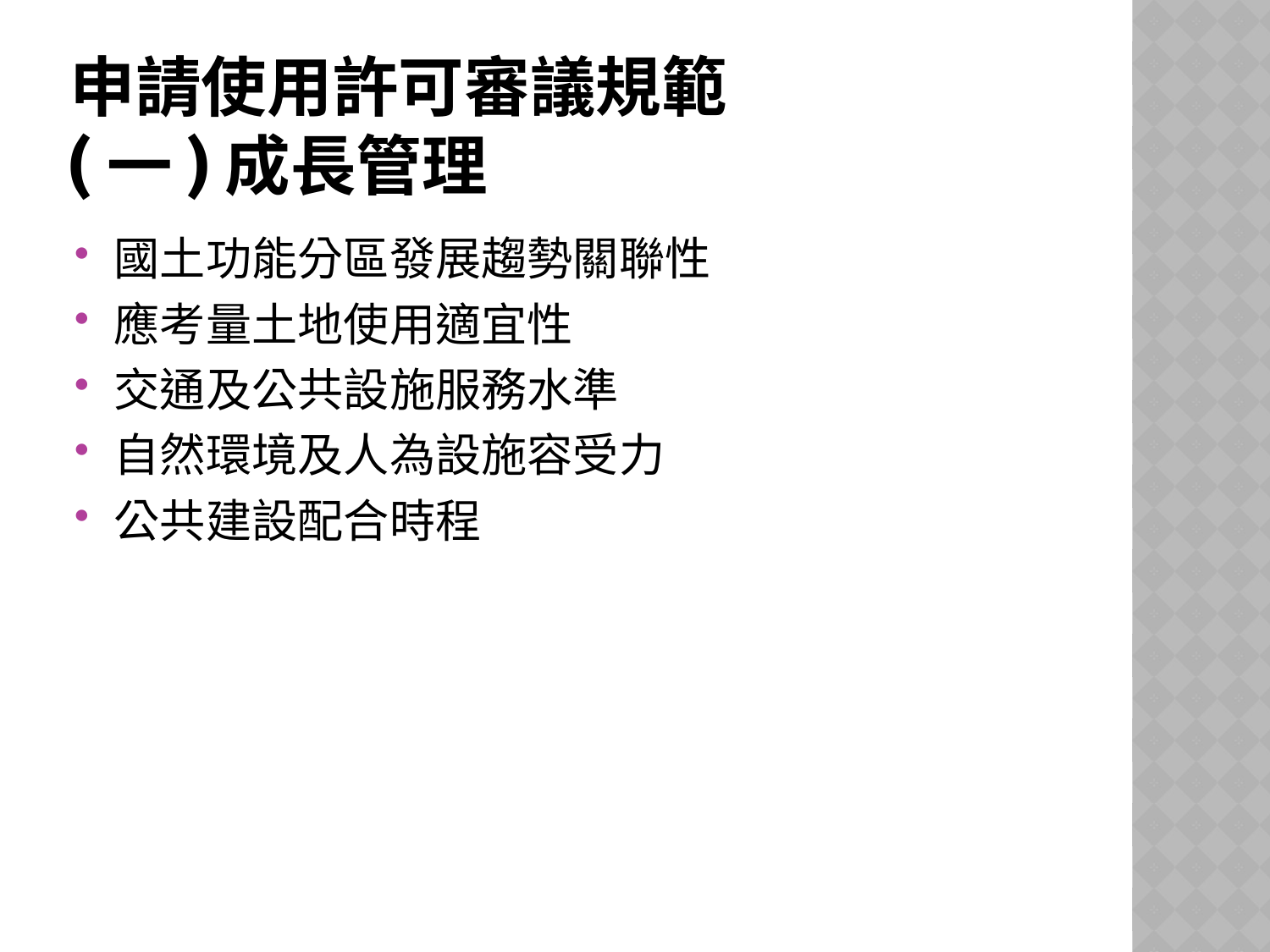

# 申請使用許可審議規範 (一)成長管理
國土功能分區發展趨勢關聯性
應考量土地使用適宜性
交通及公共設施服務水準
自然環境及人為設施容受力
公共建設配合時程